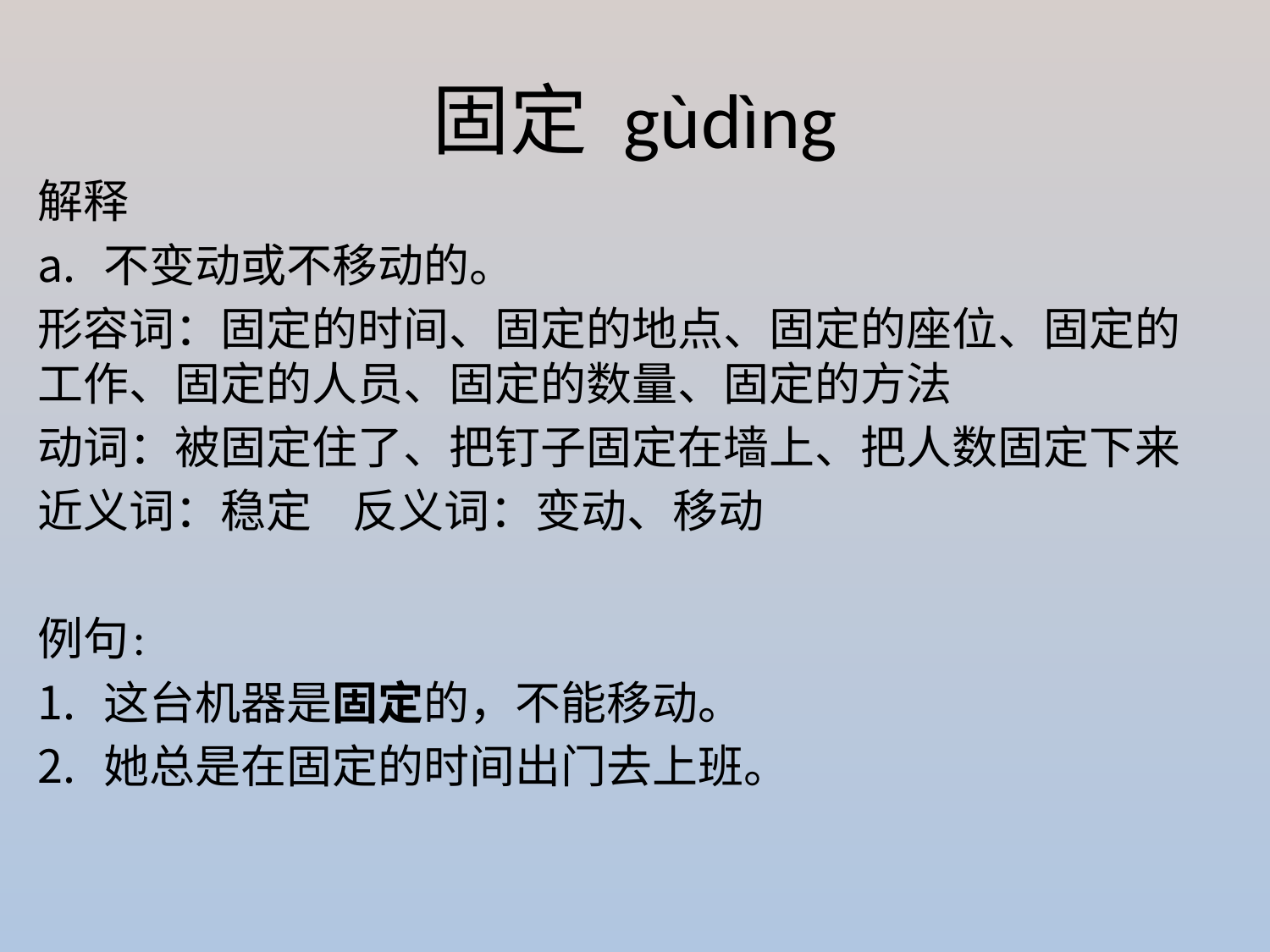

# 固定 gùdìng
解释
不变动或不移动的。
形容词：固定的时间、固定的地点、固定的座位、固定的工作、固定的人员、固定的数量、固定的方法
动词：被固定住了、把钉子固定在墙上、把人数固定下来
近义词：稳定    反义词：变动、移动

例句:
这台机器是固定的，不能移动。
她总是在固定的时间出门去上班。